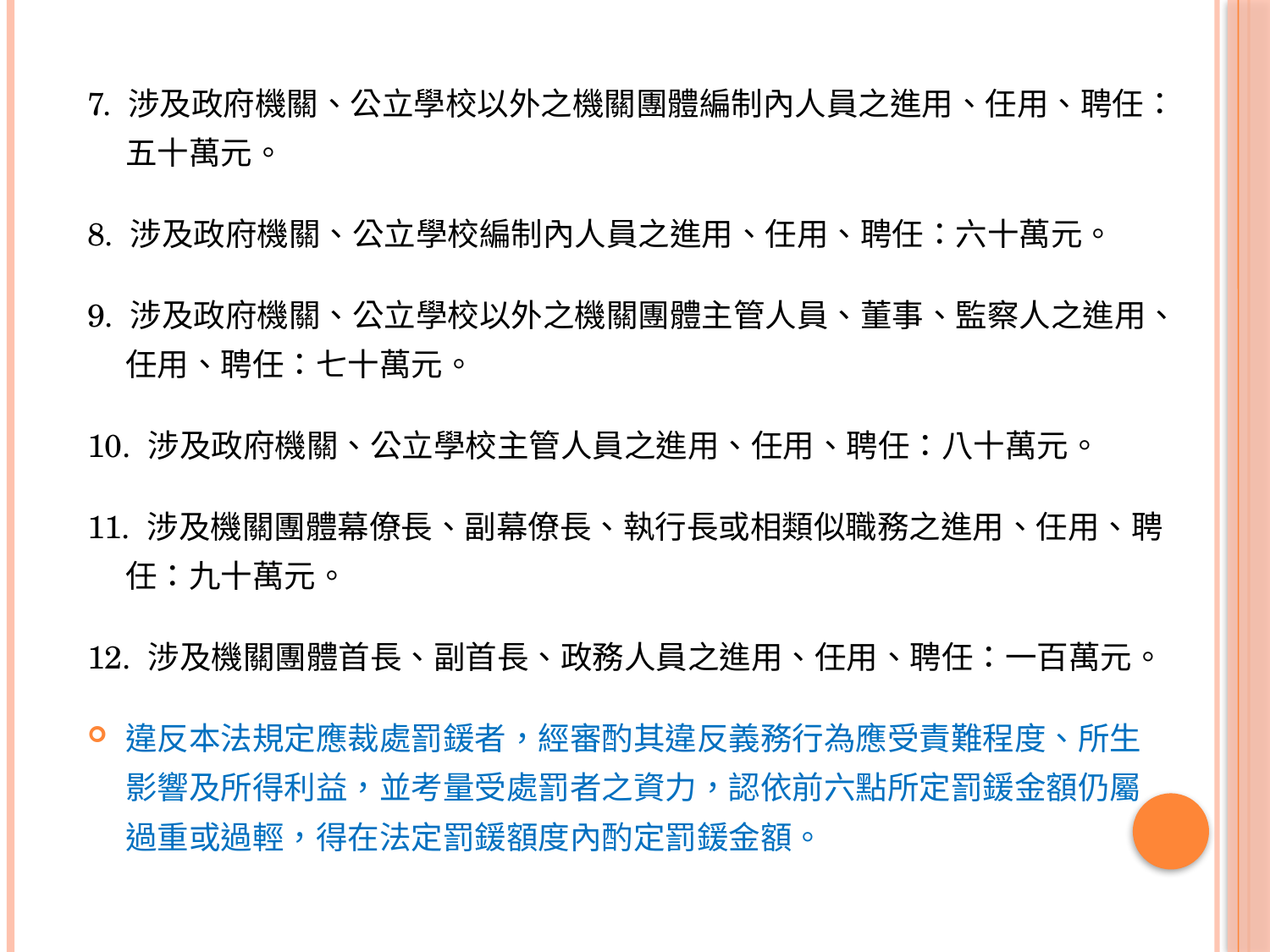

7. 涉及政府機關、公立學校以外之機關團體編制內人員之進用、任用、聘任：五十萬元。
8. 涉及政府機關、公立學校編制內人員之進用、任用、聘任：六十萬元。
9. 涉及政府機關、公立學校以外之機關團體主管人員、董事、監察人之進用、任用、聘任：七十萬元。
10. 涉及政府機關、公立學校主管人員之進用、任用、聘任：八十萬元。
11. 涉及機關團體幕僚長、副幕僚長、執行長或相類似職務之進用、任用、聘任：九十萬元。
12. 涉及機關團體首長、副首長、政務人員之進用、任用、聘任：一百萬元。
違反本法規定應裁處罰鍰者，經審酌其違反義務行為應受責難程度、所生影響及所得利益，並考量受處罰者之資力，認依前六點所定罰鍰金額仍屬過重或過輕，得在法定罰鍰額度內酌定罰鍰金額。